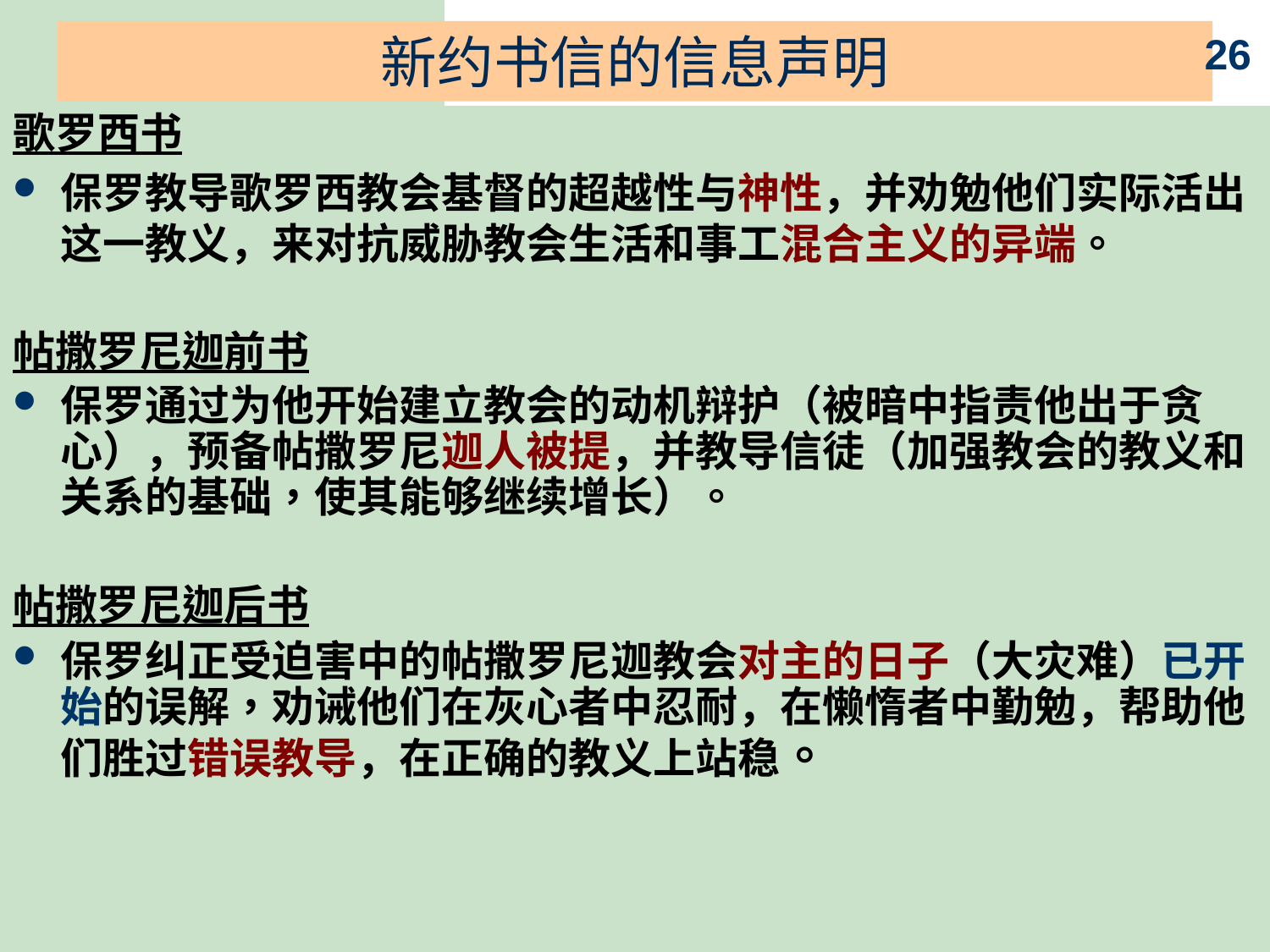

新约书信的信息声明
26
歌罗西书
保罗教导歌罗西教会基督的超越性与神性，并劝勉他们实际活出这一教义，来对抗威胁教会生活和事工混合主义的异端。

帖撒罗尼迦前书
保罗通过为他开始建立教会的动机辩护（被暗中指责他出于贪心），预备帖撒罗尼迦人被提，并教导信徒（加强教会的教义和关系的基础，使其能够继续增长）。

帖撒罗尼迦后书
保罗纠正受迫害中的帖撒罗尼迦教会对主的日子（大灾难）已开始的误解，劝诫他们在灰心者中忍耐，在懒惰者中勤勉，帮助他们胜过错误教导，在正确的教义上站稳。